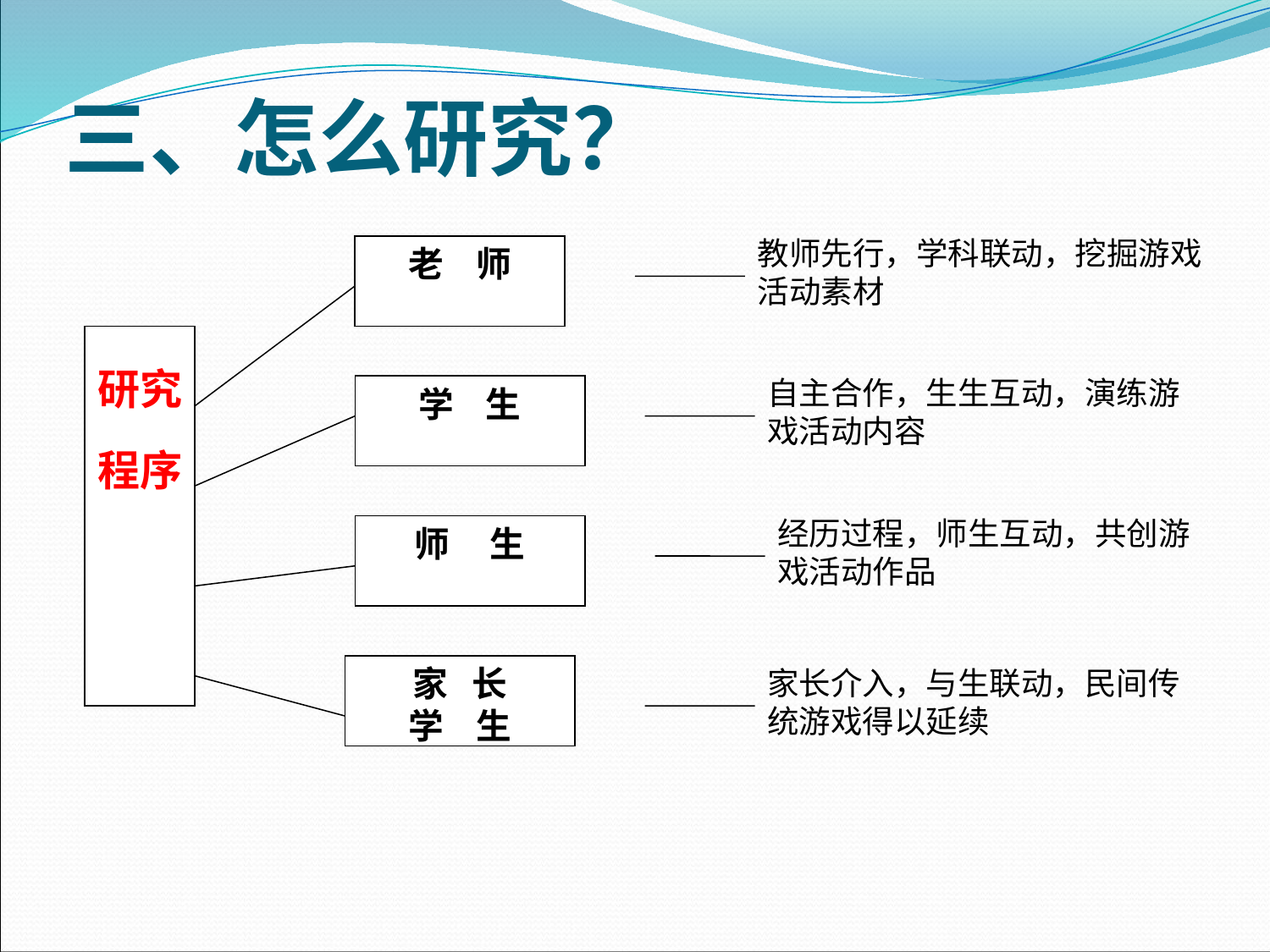

# 三、怎么研究？
教师先行，学科联动，挖掘游戏活动素材
老    师

研究
程序
自主合作，生生互动，演练游戏活动内容
学    生

经历过程，师生互动，共创游戏活动作品
师     生

家   长
学    生
家长介入，与生联动，民间传统游戏得以延续